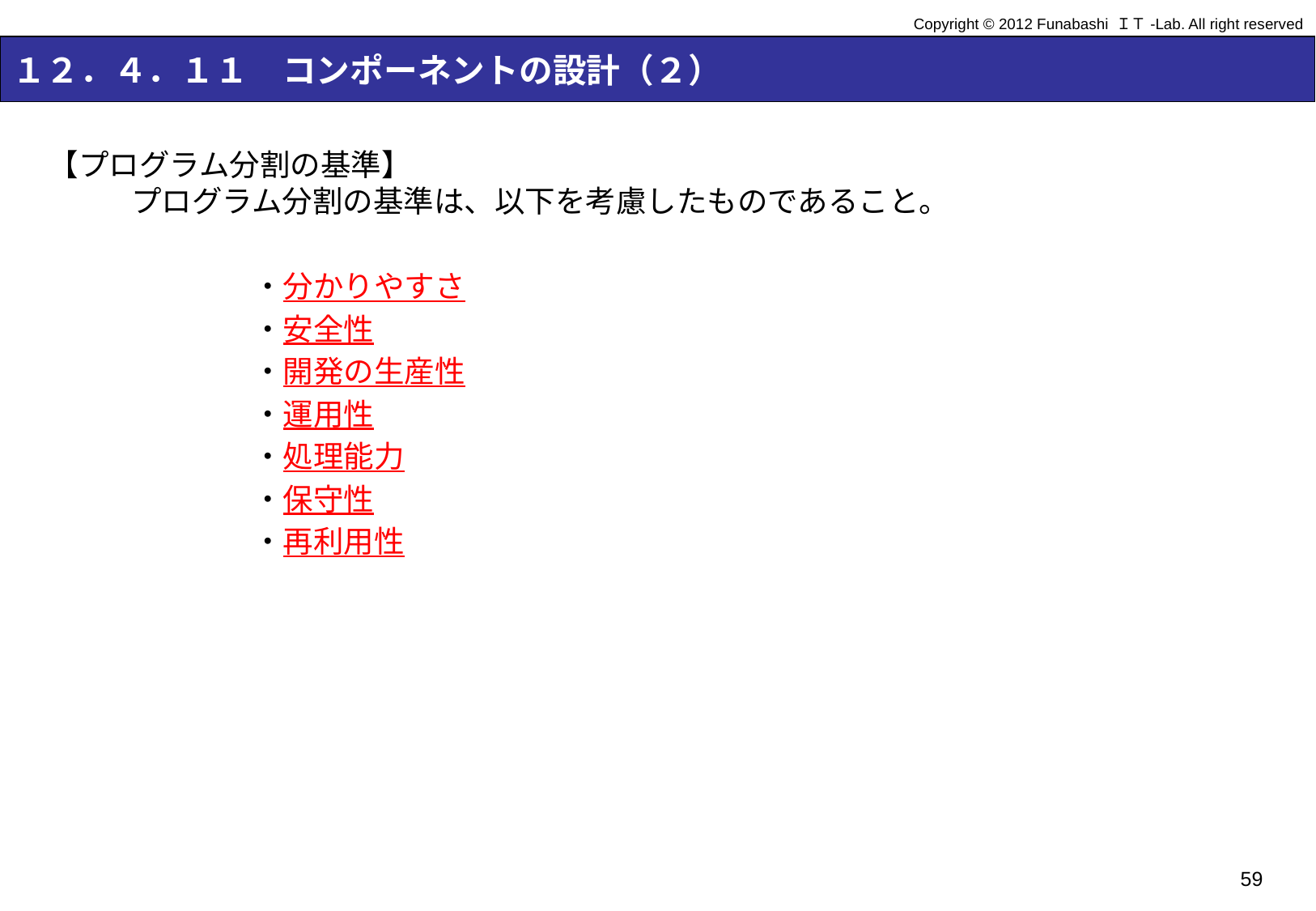

Copyright © 2012 Funabashi ＩＴ-Lab. All right reserved
# １２．４．１１　コンポーネントの設計（２）
【プログラム分割の基準】
プログラム分割の基準は、以下を考慮したものであること。

		・分かりやすさ
		・安全性
		・開発の生産性
		・運用性
		・処理能力
		・保守性
		・再利用性
59